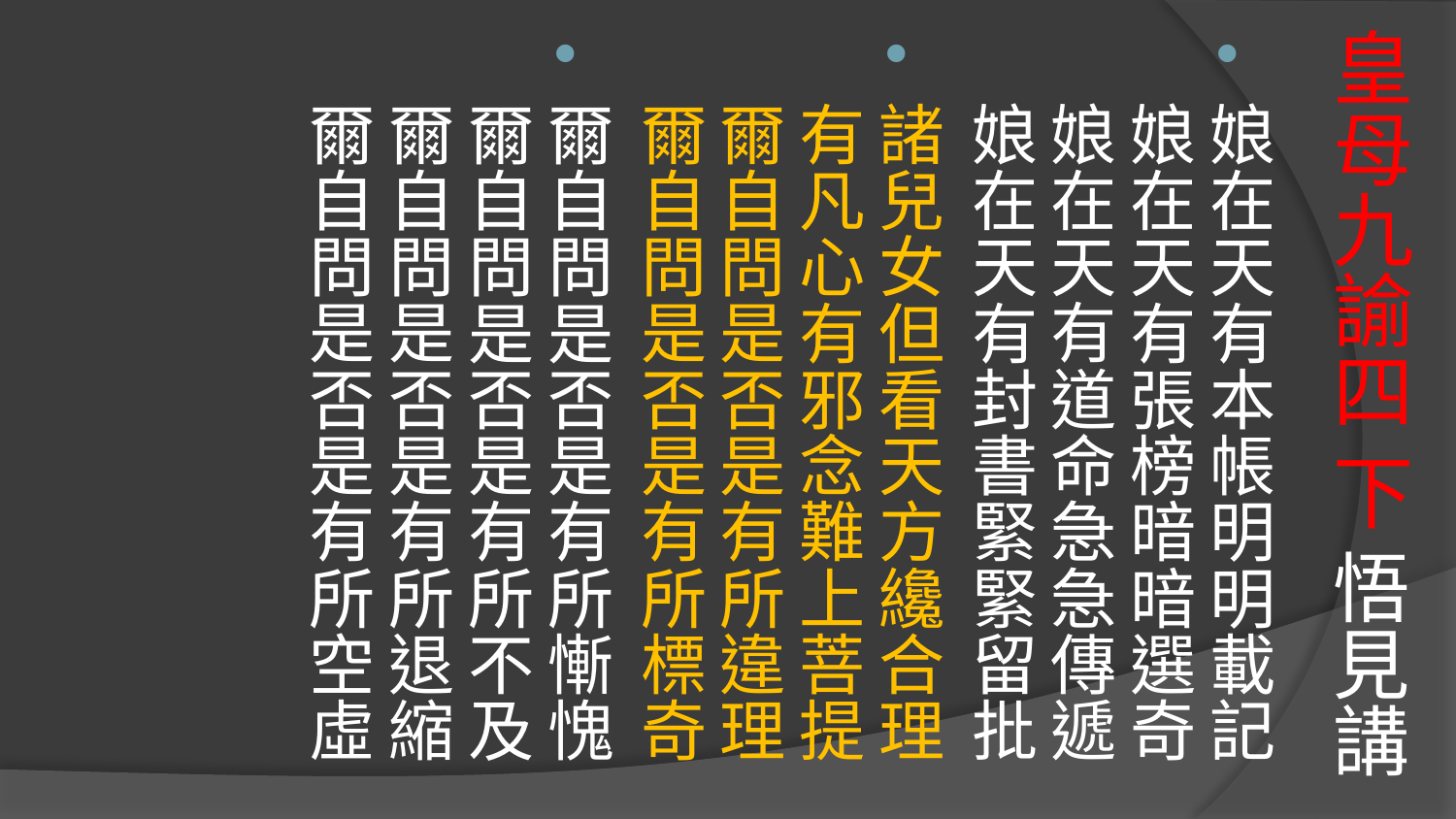

# 皇母九諭四 下 悟見講
娘在天有本帳明明載記娘在天有張榜暗暗選奇
娘在天有道命急急傳遞娘在天有封書緊緊留批
諸兒女但看天方纔合理有凡心有邪念難上菩提
爾自問是否是有所違理爾自問是否是有所標奇
爾自問是否是有所慚愧爾自問是否是有所不及
爾自問是否是有所退縮爾自問是否是有所空虛